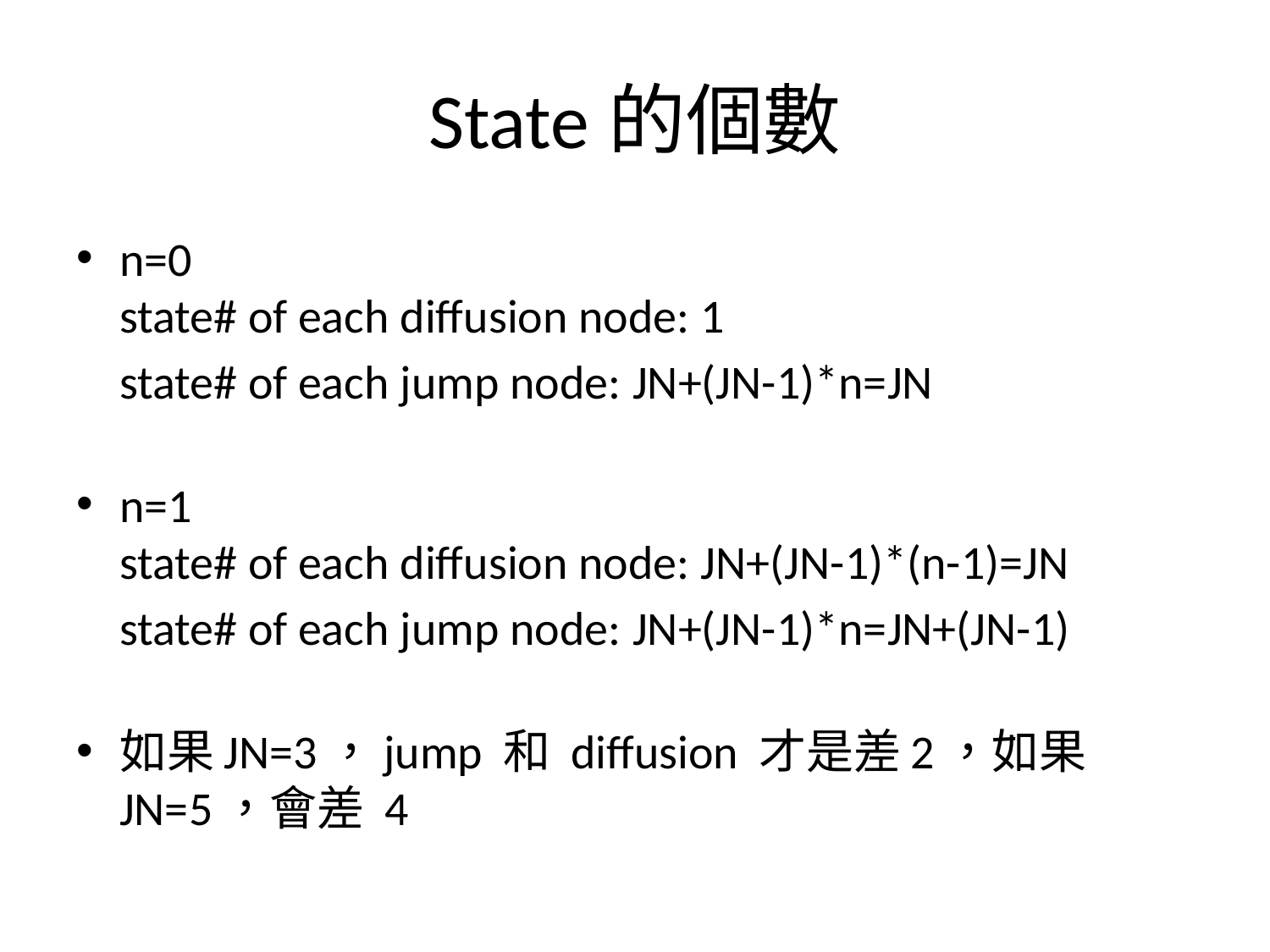

# State的個數
n=0
state# of each diffusion node: 1
    state# of each jump node: JN+(JN-1)*n=JN
n=1
state# of each diffusion node: JN+(JN-1)*(n-1)=JN
    state# of each jump node: JN+(JN-1)*n=JN+(JN-1)
如果JN=3，jump 和 diffusion 才是差2，如果 JN=5，會差 4